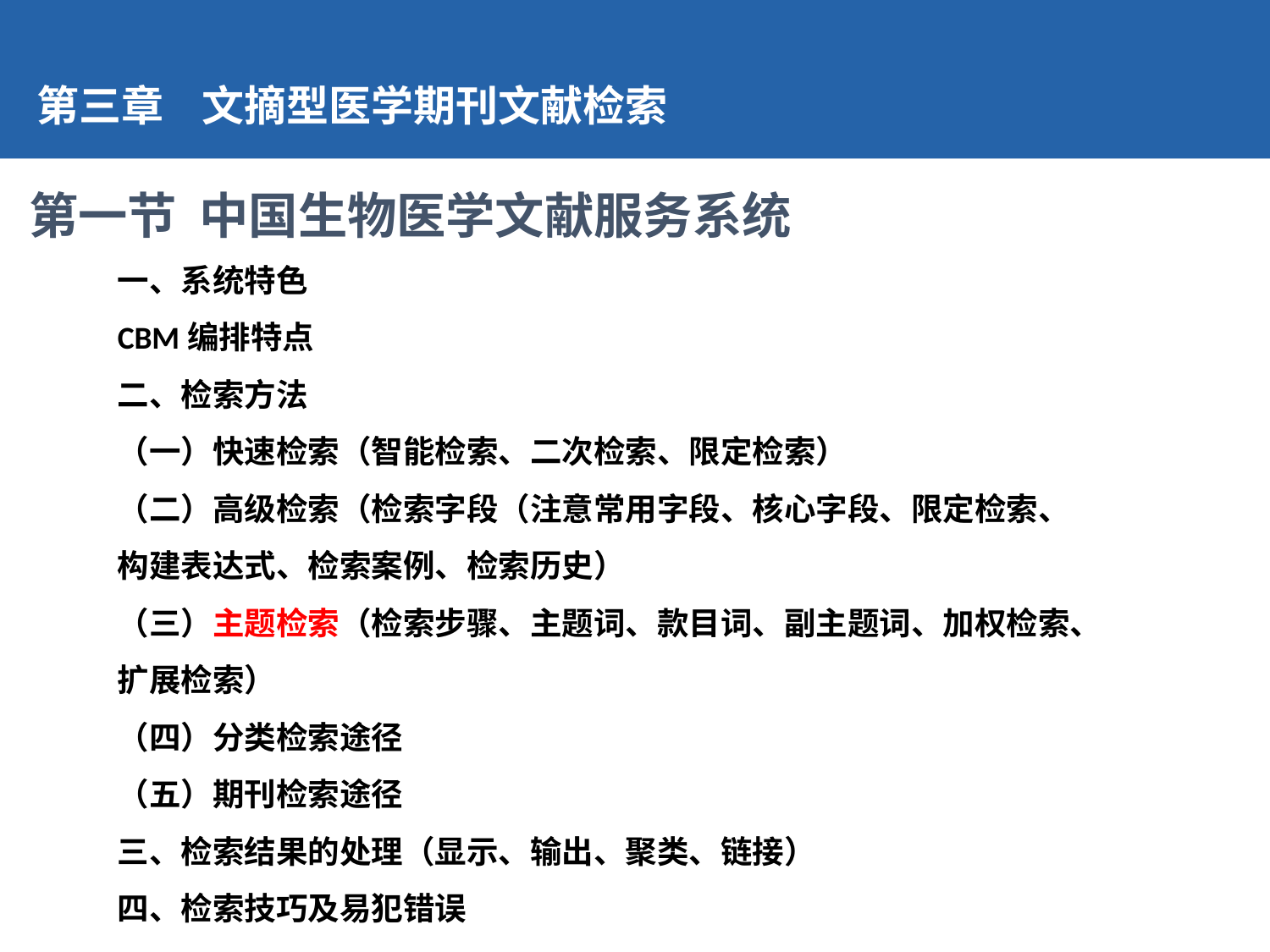

第三章    文摘型医学期刊文献检索
第一节  中国生物医学文献服务系统
一、系统特色
CBM编排特点
二、检索方法
（一）快速检索（智能检索、二次检索、限定检索）
（二）高级检索（检索字段（注意常用字段、核心字段、限定检索、构建表达式、检索案例、检索历史）
（三）主题检索（检索步骤、主题词、款目词、副主题词、加权检索、扩展检索）
（四）分类检索途径
（五）期刊检索途径
三、检索结果的处理（显示、输出、聚类、链接）
四、检索技巧及易犯错误